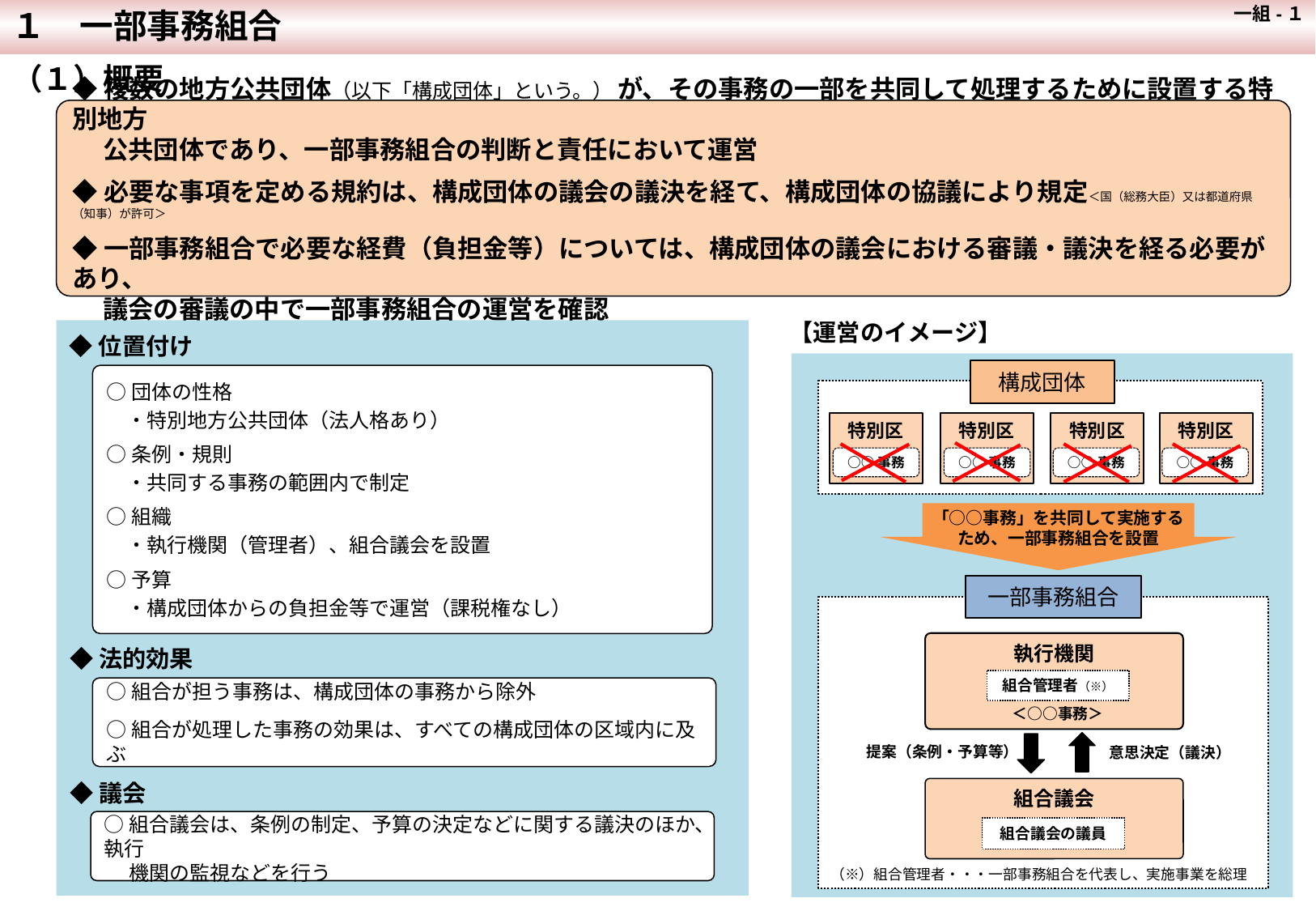

１　一部事務組合
 一組-１
（１）概要
◆複数の地方公共団体（以下「構成団体」という。） が、その事務の一部を共同して処理するために設置する特別地方
　 公共団体であり、一部事務組合の判断と責任において運営

◆必要な事項を定める規約は、構成団体の議会の議決を経て、構成団体の協議により規定＜国（総務大臣）又は都道府県（知事）が許可＞

◆一部事務組合で必要な経費（負担金等）については、構成団体の議会における審議・議決を経る必要があり、
　 議会の審議の中で一部事務組合の運営を確認
【運営のイメージ】

◆位置付け

構成団体

特別区
特別区
特別区
○○事務
○○事務
○○事務
○団体の性格

　・特別地方公共団体（法人格あり）

○条例・規則

　・共同する事務の範囲内で制定

○組織

　・執行機関（管理者）、組合議会を設置

○予算

　・構成団体からの負担金等で運営（課税権なし）
特別区
○○事務

「○○事務」を共同して実施する
ため、一部事務組合を設置
一部事務組合

（※）組合管理者・・・一部事務組合を代表し、実施事業を総理
執行機関

◆法的効果
組合管理者（※）
○組合が担う事務は、構成団体の事務から除外

○組合が処理した事務の効果は、すべての構成団体の区域内に及ぶ
＜○○事務＞
提案（条例・予算等）
意思決定（議決）

◆議会
組合議会

○組合議会は、条例の制定、予算の決定などに関する議決のほか、執行
　 機関の監視などを行う
組合議会の議員